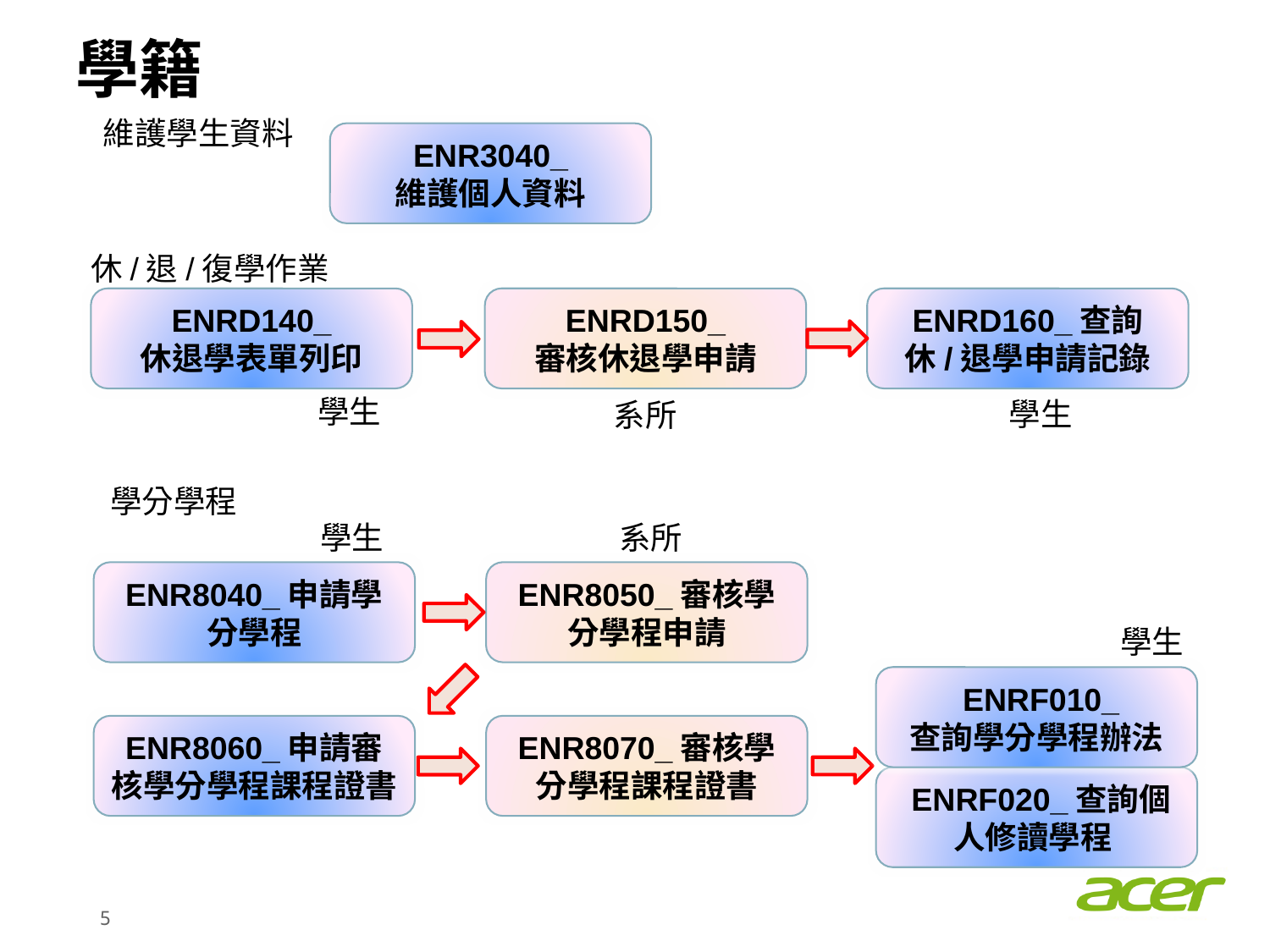

# 學籍
維護學生資料
ENR3040_
維護個人資料
休/退/復學作業
ENRD140_
休退學表單列印
ENRD150_
審核休退學申請
ENRD160_查詢休/退學申請記錄

學生
學生
系所
學分學程
學生
ENR8040_申請學分學程
ENR8050_審核學分學程申請

 ENRF010_
查詢學分學程辦法

ENR8060_申請審核學分學程課程證書
ENR8070_審核學分學程課程證書

 ENRF020_查詢個人修讀學程
系所
學生
5